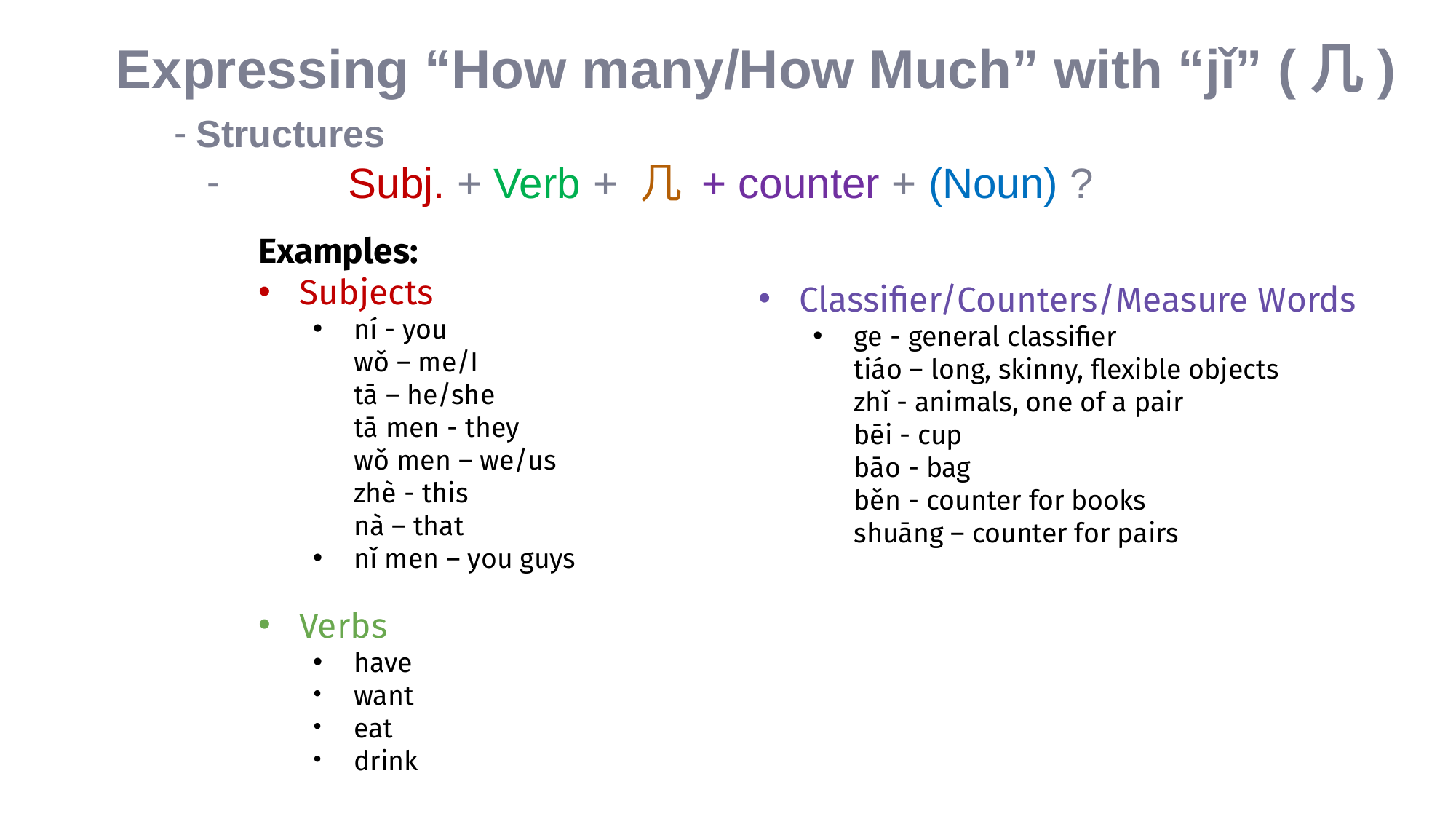

# Expressing “How many/How Much” with “jǐ” (几)
Structures
	 Subj. + Verb + 几 + counter + (Noun) ?
Examples:
Subjects
ní - you
wǒ – me/I
tā – he/she
tā men - they
wǒ men – we/us
zhè - this
nà – that
nǐ men – you guys

Verbs
have
want
eat
drink
Classifier/Counters/Measure Words
ge - general classifier
tiáo – long, skinny, flexible objects
zhǐ - animals, one of a pair
bēi - cup
bāo - bag
běn - counter for books
shuāng – counter for pairs